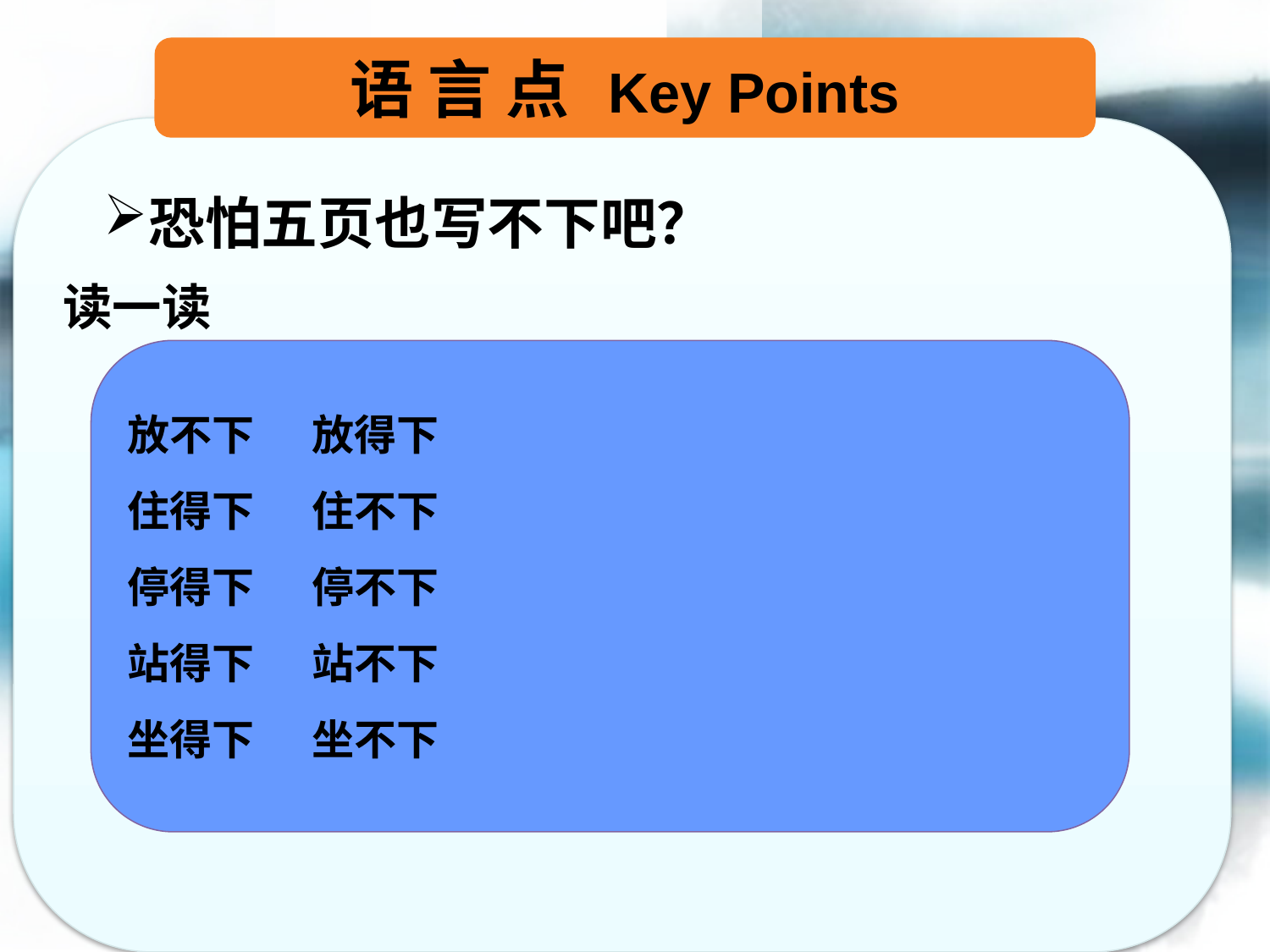

语 言 点  Key Points

恐怕五页也写不下吧？
读一读

放不下      放得下
住得下      住不下
停得下      停不下
站得下      站不下
坐得下      坐不下